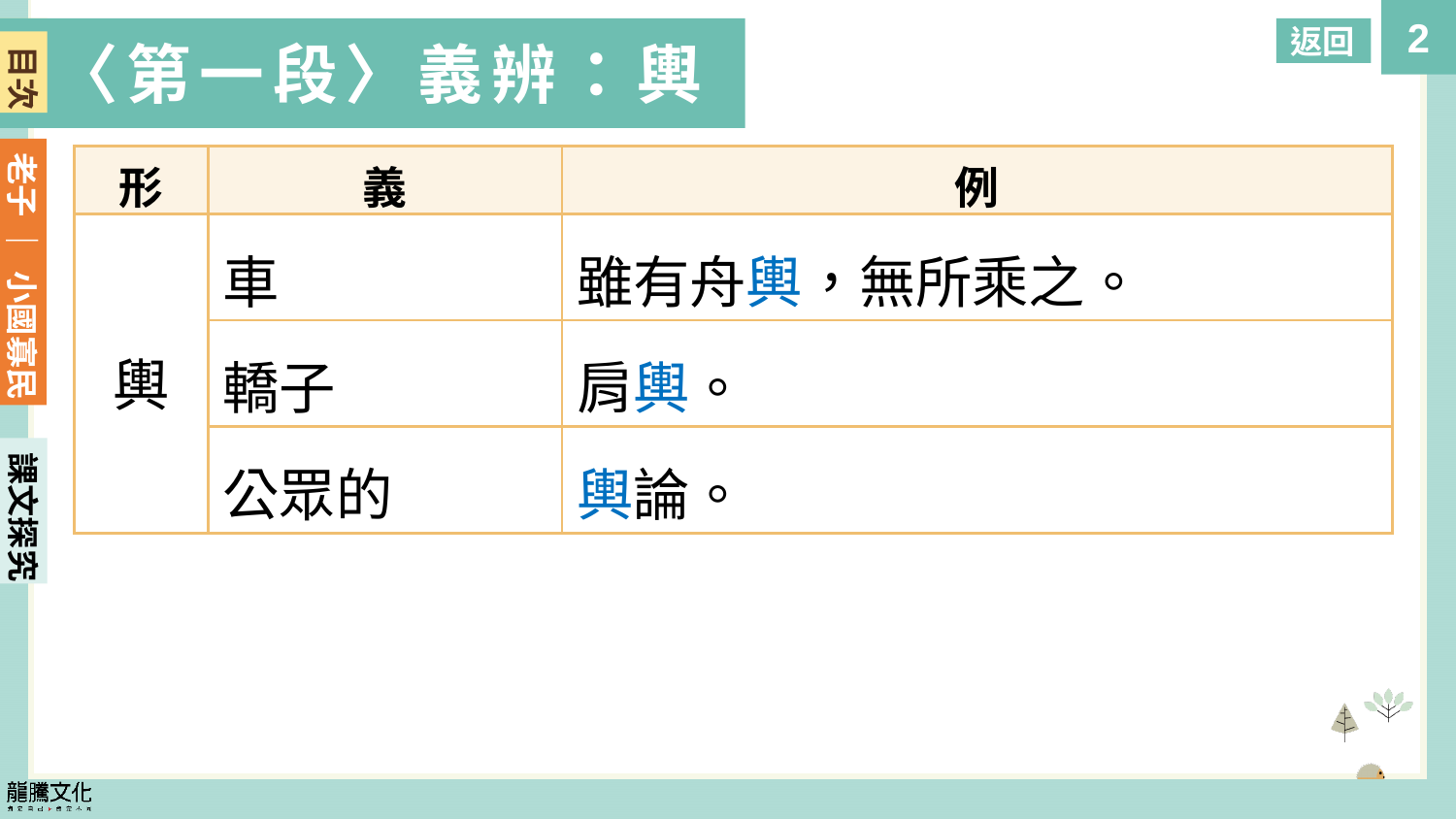

目次

返回
〈第一段〉義辨：輿
目次
| 形 | 義 | 例 |
| --- | --- | --- |
| 輿 | 車 | 雖有舟輿，無所乘之。 |
|  | 轎子 | 肩輿。 |
|  | 公眾的 | 輿論。 |